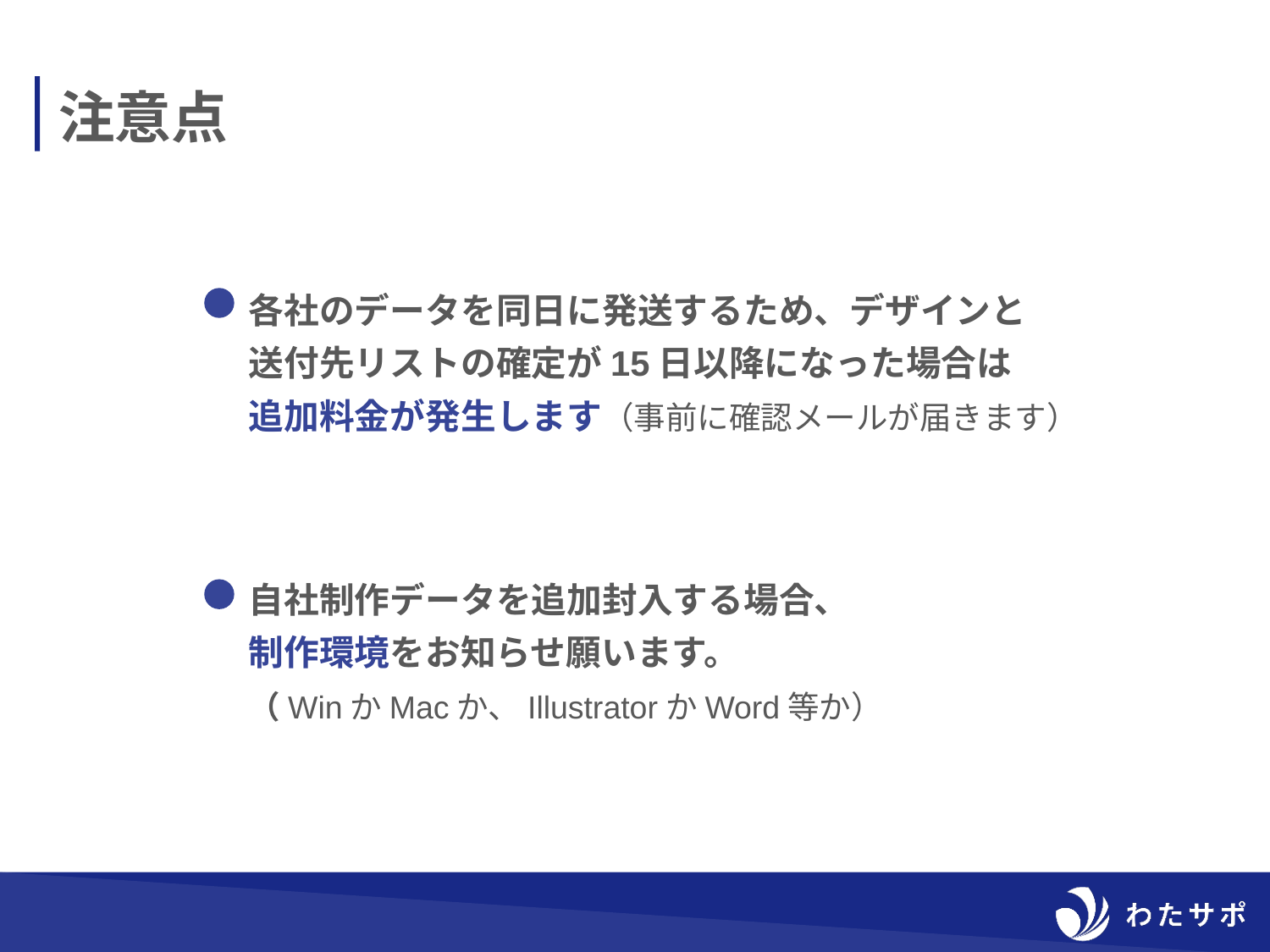

注意点
各社のデータを同日に発送するため、デザインと
送付先リストの確定が15日以降になった場合は
追加料金が発生します（事前に確認メールが届きます）

自社制作データを追加封入する場合、
制作環境をお知らせ願います。
（WinかMacか、IllustratorかWord等か）